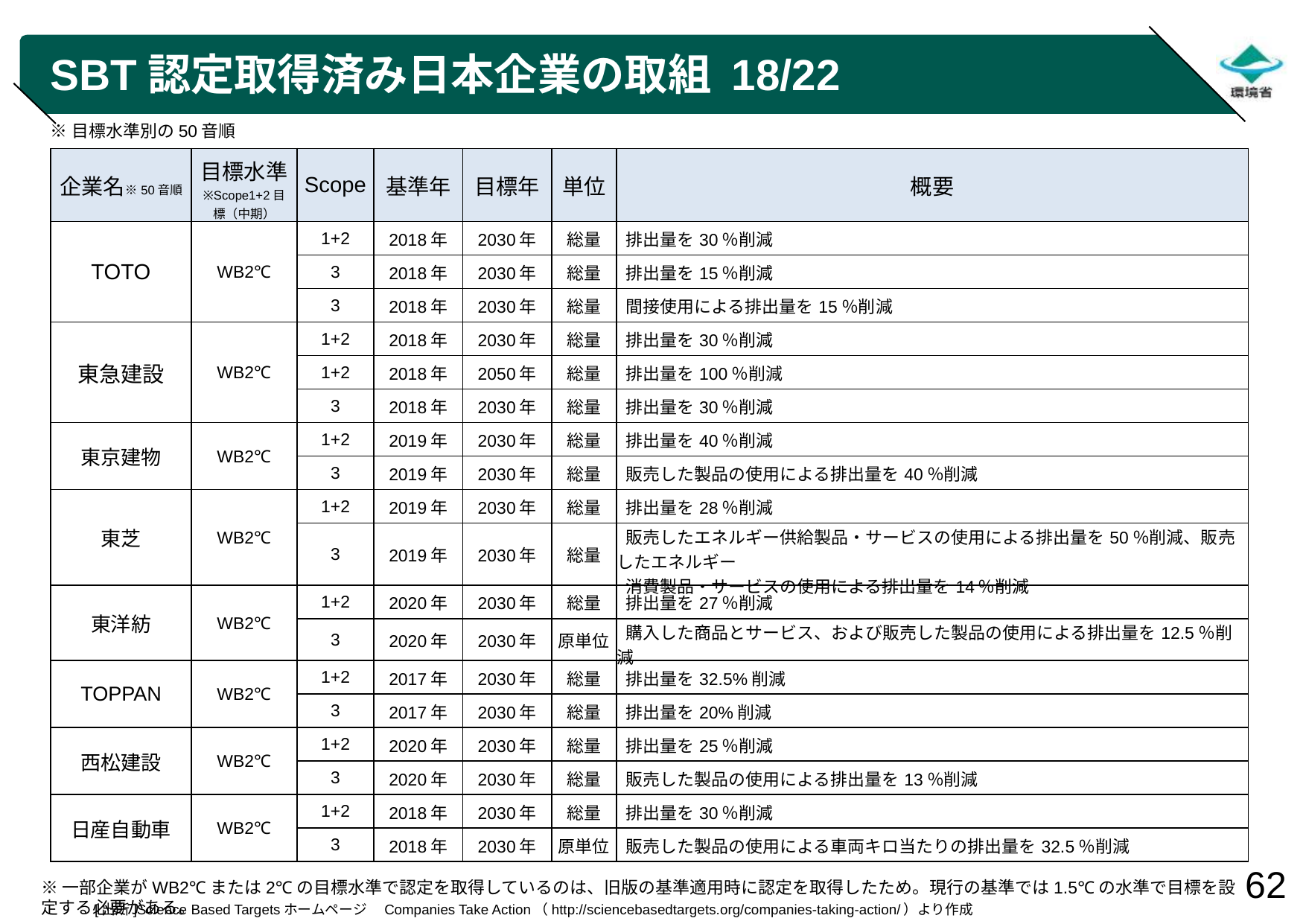

# SBT認定取得済み日本企業の取組 18/22
※目標水準別の50音順
| 企業名※50音順 | 目標水準 ※Scope1+2目標（中期） | Scope | 基準年 | 目標年 | 単位 | 概要 |
| --- | --- | --- | --- | --- | --- | --- |
| TOTO | WB2℃ | 1+2 | 2018年 | 2030年 | 総量 | 排出量を30％削減 |
|  |  | 3 | 2018年 | 2030年 | 総量 | 排出量を15％削減 |
|  |  | 3 | 2018年 | 2030年 | 総量 | 間接使用による排出量を15％削減 |
| 東急建設 | WB2℃ | 1+2 | 2018年 | 2030年 | 総量 | 排出量を30％削減 |
|  |  | 1+2 | 2018年 | 2050年 | 総量 | 排出量を100％削減 |
|  |  | 3 | 2018年 | 2030年 | 総量 | 排出量を30％削減 |
| 東京建物 | WB2℃ | 1+2 | 2019年 | 2030年 | 総量 | 排出量を40％削減 |
|  |  | 3 | 2019年 | 2030年 | 総量 | 販売した製品の使用による排出量を40％削減 |
| 東芝 | WB2℃ | 1+2 | 2019年 | 2030年 | 総量 | 排出量を28％削減 |
|  |  | 3 | 2019年 | 2030年 | 総量 | 販売したエネルギー供給製品・サービスの使用による排出量を50％削減、販売したエネルギー 消費製品・サービスの使用による排出量を14％削減 |
| 東洋紡 | WB2℃ | 1+2 | 2020年 | 2030年 | 総量 | 排出量を27％削減 |
|  |  | 3 | 2020年 | 2030年 | 原単位 | 購入した商品とサービス、および販売した製品の使用による排出量を12.5％削減 |
| TOPPAN | WB2℃ | 1+2 | 2017年 | 2030年 | 総量 | 排出量を32.5%削減 |
|  |  | 3 | 2017年 | 2030年 | 総量 | 排出量を20%削減 |
| 西松建設 | WB2℃ | 1+2 | 2020年 | 2030年 | 総量 | 排出量を25％削減 |
|  |  | 3 | 2020年 | 2030年 | 総量 | 販売した製品の使用による排出量を13％削減 |
| 日産自動車 | WB2℃ | 1+2 | 2018年 | 2030年 | 総量 | 排出量を30％削減 |
|  |  | 3 | 2018年 | 2030年 | 原単位 | 販売した製品の使用による車両キロ当たりの排出量を32.5％削減 |
※一部企業がWB2℃または2℃の目標水準で認定を取得しているのは、旧版の基準適用時に認定を取得したため。現行の基準では1.5℃の水準で目標を設定する必要がある。
[出所]Science Based Targetsホームページ　Companies Take Action（http://sciencebasedtargets.org/companies-taking-action/）より作成